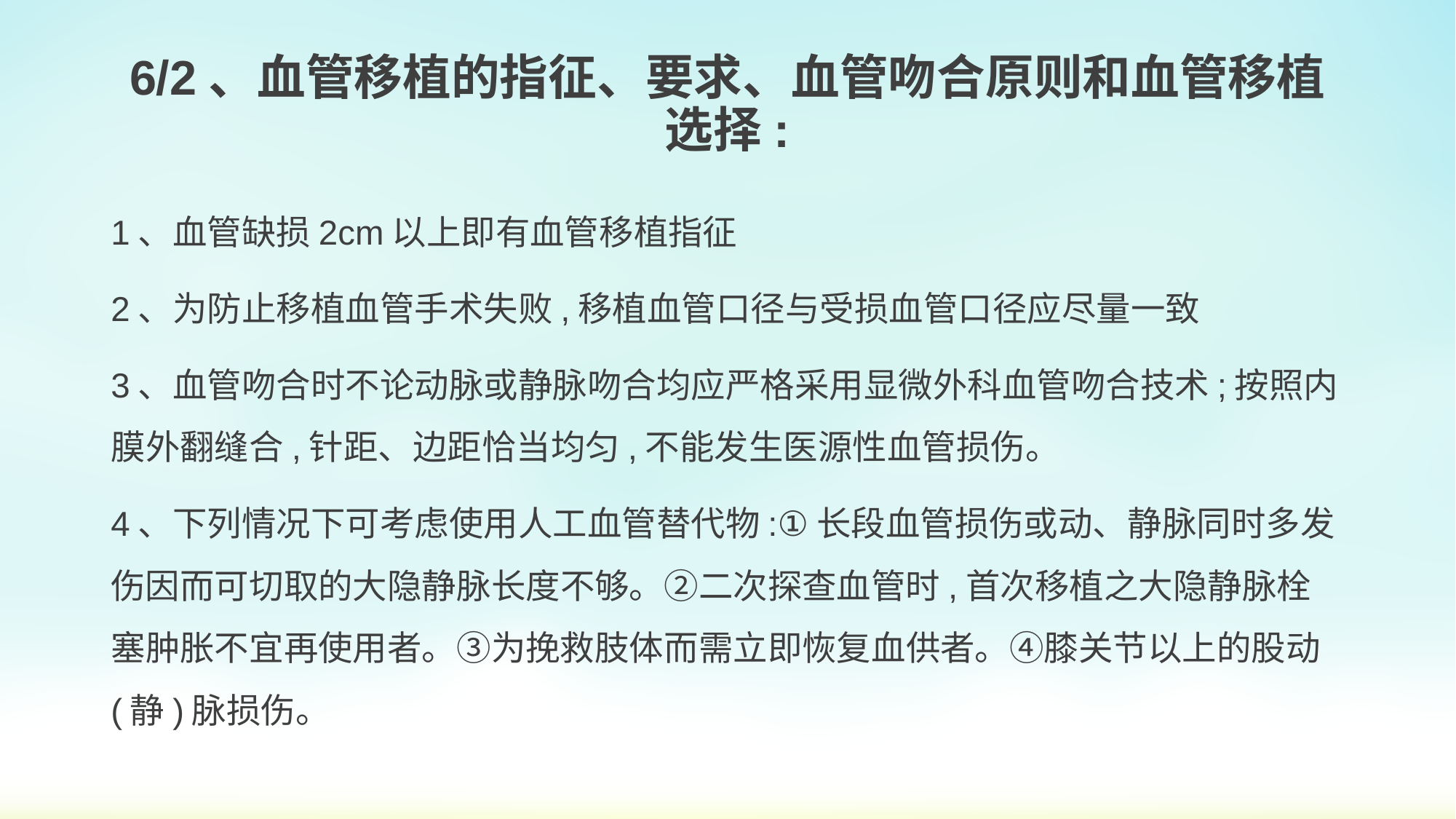

# 6/2、血管移植的指征、要求、血管吻合原则和血管移植选择:
1、血管缺损2cm以上即有血管移植指征
2、为防止移植血管手术失败,移植血管口径与受损血管口径应尽量一致
3、血管吻合时不论动脉或静脉吻合均应严格采用显微外科血管吻合技术;按照内膜外翻缝合,针距、边距恰当均匀,不能发生医源性血管损伤。
4、下列情况下可考虑使用人工血管替代物:①长段血管损伤或动、静脉同时多发伤因而可切取的大隐静脉长度不够。②二次探查血管时,首次移植之大隐静脉栓塞肿胀不宜再使用者。③为挽救肢体而需立即恢复血供者。④膝关节以上的股动(静)脉损伤。